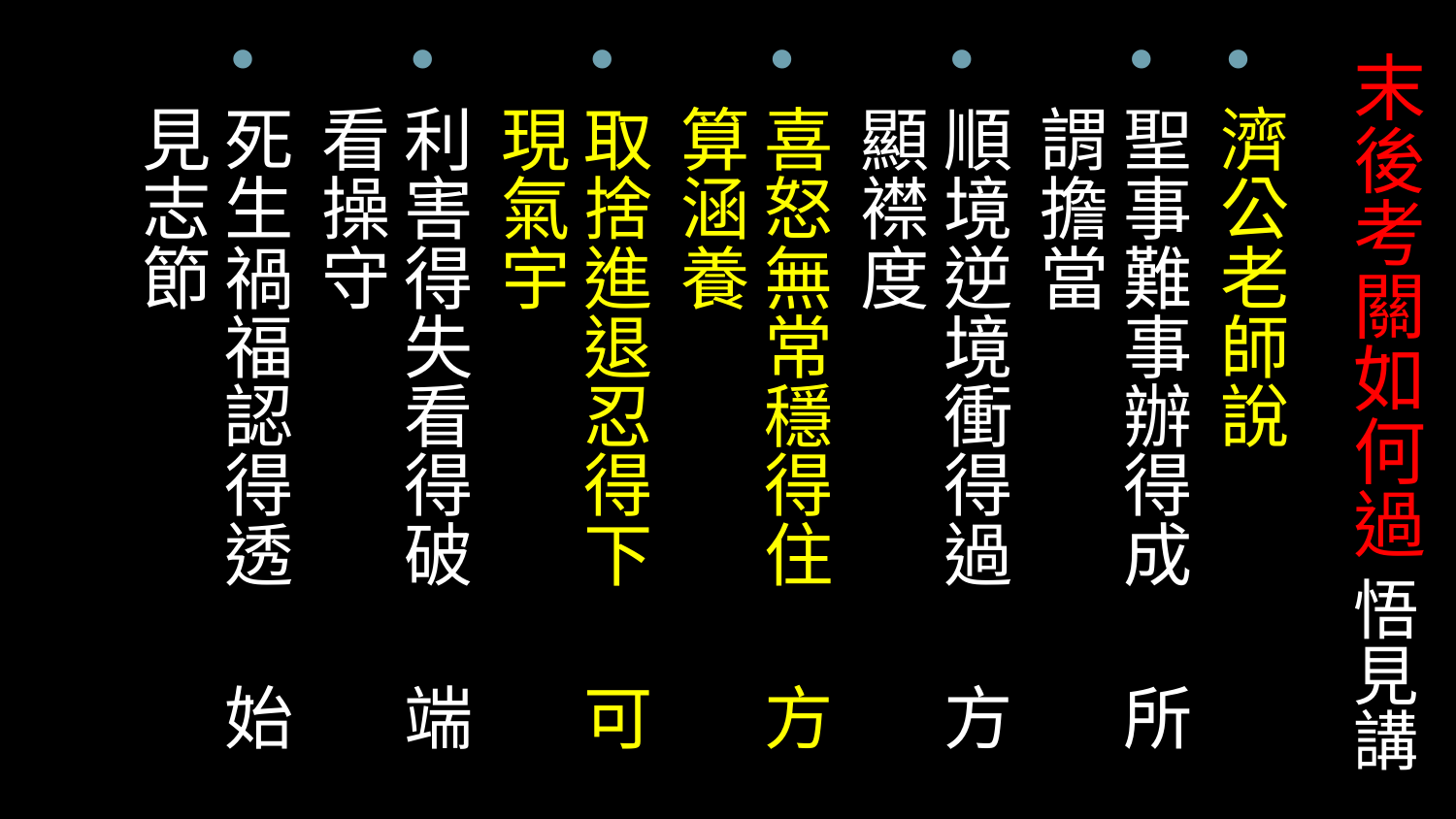

# 末後考關如何過 悟見講
濟公老師說
聖事難事辦得成      所謂擔當
順境逆境衝得過      方顯襟度
喜怒無常穩得住      方算涵養
取捨進退忍得下      可現氣宇
利害得失看得破      端看操守
死生禍福認得透      始見志節